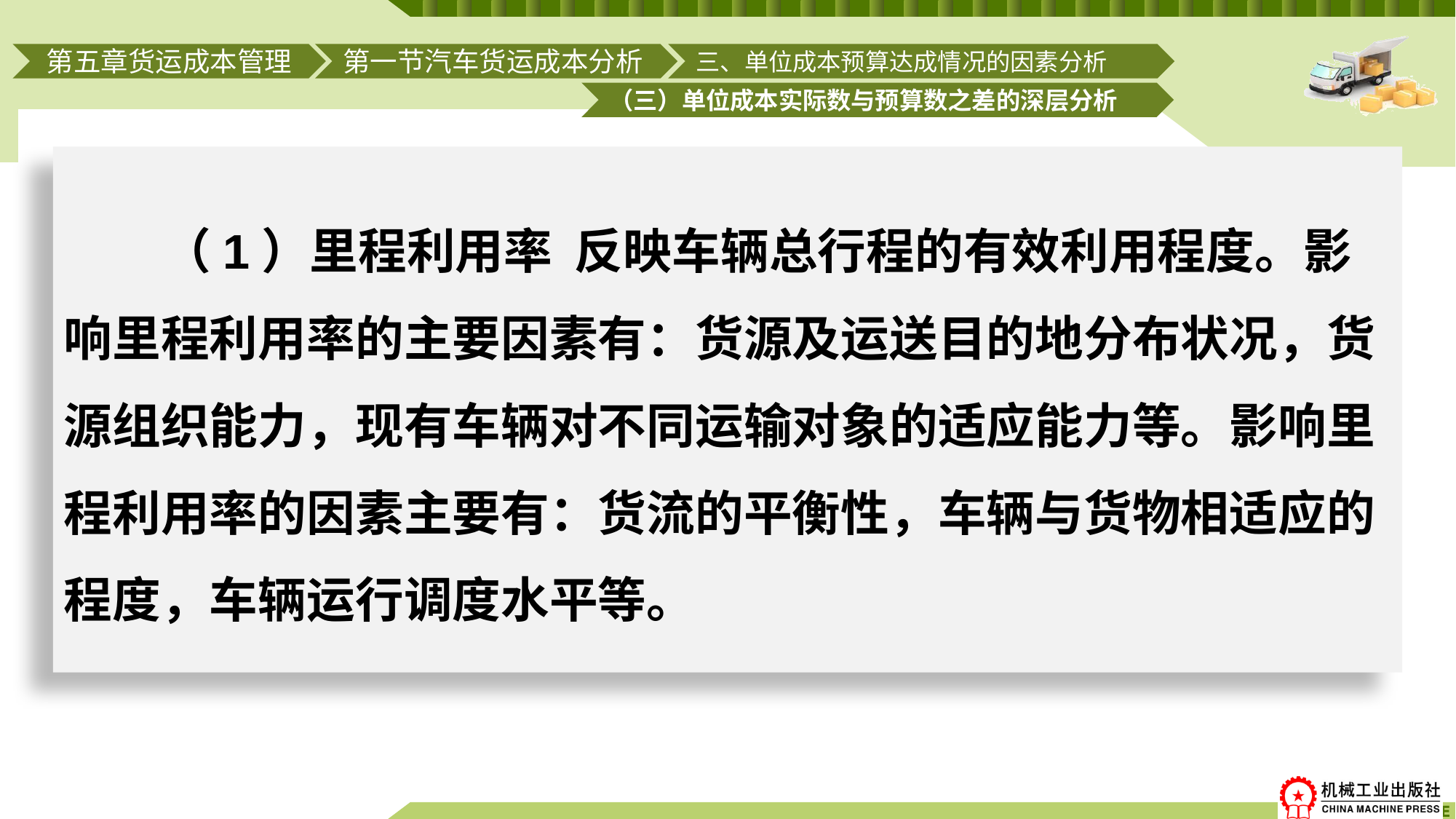

第一节汽车货运成本分析
三、单位成本预算达成情况的因素分析
第五章货运成本管理
（三）单位成本实际数与预算数之差的深层分析
# （1）里程利用率  反映车辆总行程的有效利用程度。影响里程利用率的主要因素有：货源及运送目的地分布状况，货源组织能力，现有车辆对不同运输对象的适应能力等。影响里程利用率的因素主要有：货流的平衡性，车辆与货物相适应的程度，车辆运行调度水平等。